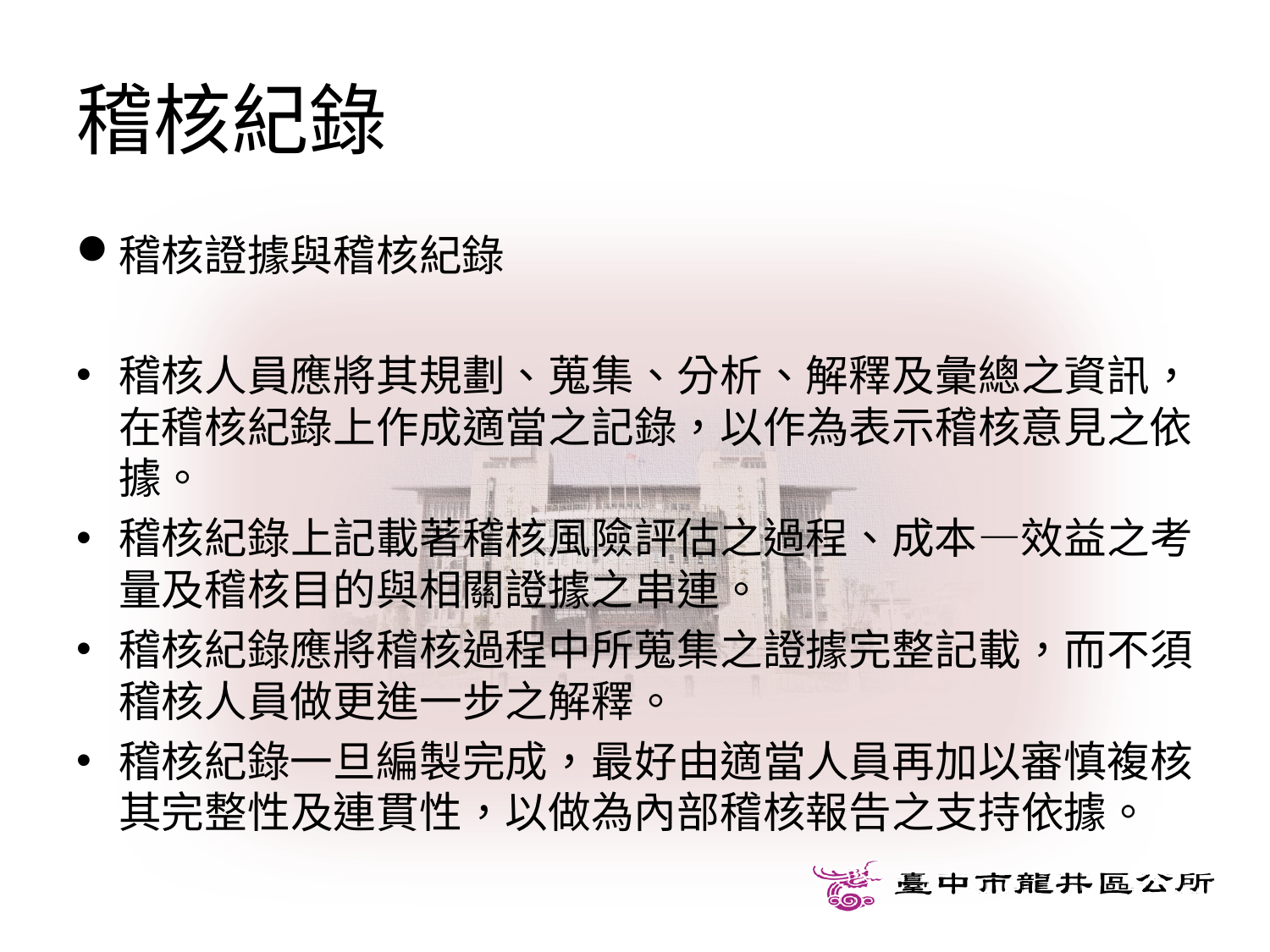

# 稽核紀錄
稽核證據與稽核紀錄

稽核人員應將其規劃、蒐集、分析、解釋及彙總之資訊，在稽核紀錄上作成適當之記錄，以作為表示稽核意見之依據。
稽核紀錄上記載著稽核風險評估之過程、成本—效益之考量及稽核目的與相關證據之串連。
稽核紀錄應將稽核過程中所蒐集之證據完整記載，而不須稽核人員做更進一步之解釋。
稽核紀錄一旦編製完成，最好由適當人員再加以審慎複核其完整性及連貫性，以做為內部稽核報告之支持依據。